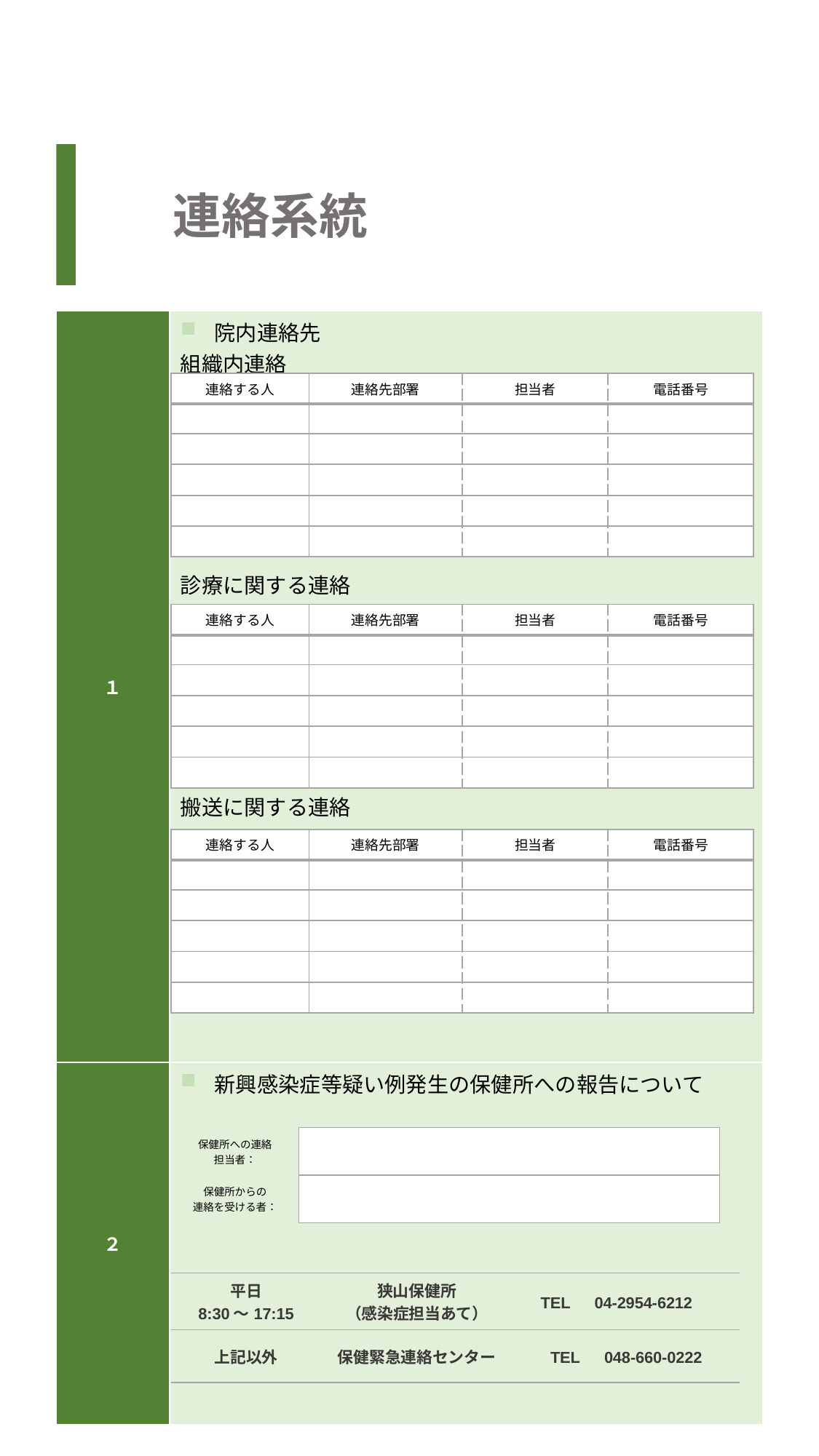

連絡系統
| １ | 院内連絡先 組織内連絡 診療に関する連絡 搬送に関する連絡 |
| --- | --- |
| ２ | 新興感染症等疑い例発生の保健所への報告について |
| 連絡する人 | 連絡先部署 | 担当者 | 電話番号 |
| --- | --- | --- | --- |
|  |  |  |  |
|  |  |  |  |
|  |  |  |  |
|  |  |  |  |
|  |  |  |  |
| 連絡する人 | 連絡先部署 | 担当者 | 電話番号 |
| --- | --- | --- | --- |
|  |  |  |  |
|  |  |  |  |
|  |  |  |  |
|  |  |  |  |
|  |  |  |  |
| 連絡する人 | 連絡先部署 | 担当者 | 電話番号 |
| --- | --- | --- | --- |
|  |  |  |  |
|  |  |  |  |
|  |  |  |  |
|  |  |  |  |
|  |  |  |  |
| 保健所への連絡 担当者： |  |
| --- | --- |
| 保健所からの 連絡を受ける者： |  |
| 平日 8:30～17:15 | 狭山保健所 （感染症担当あて） | TEL　04-2954-6212 |
| --- | --- | --- |
| 上記以外 | 保健緊急連絡センター | TEL　048-660-0222 |